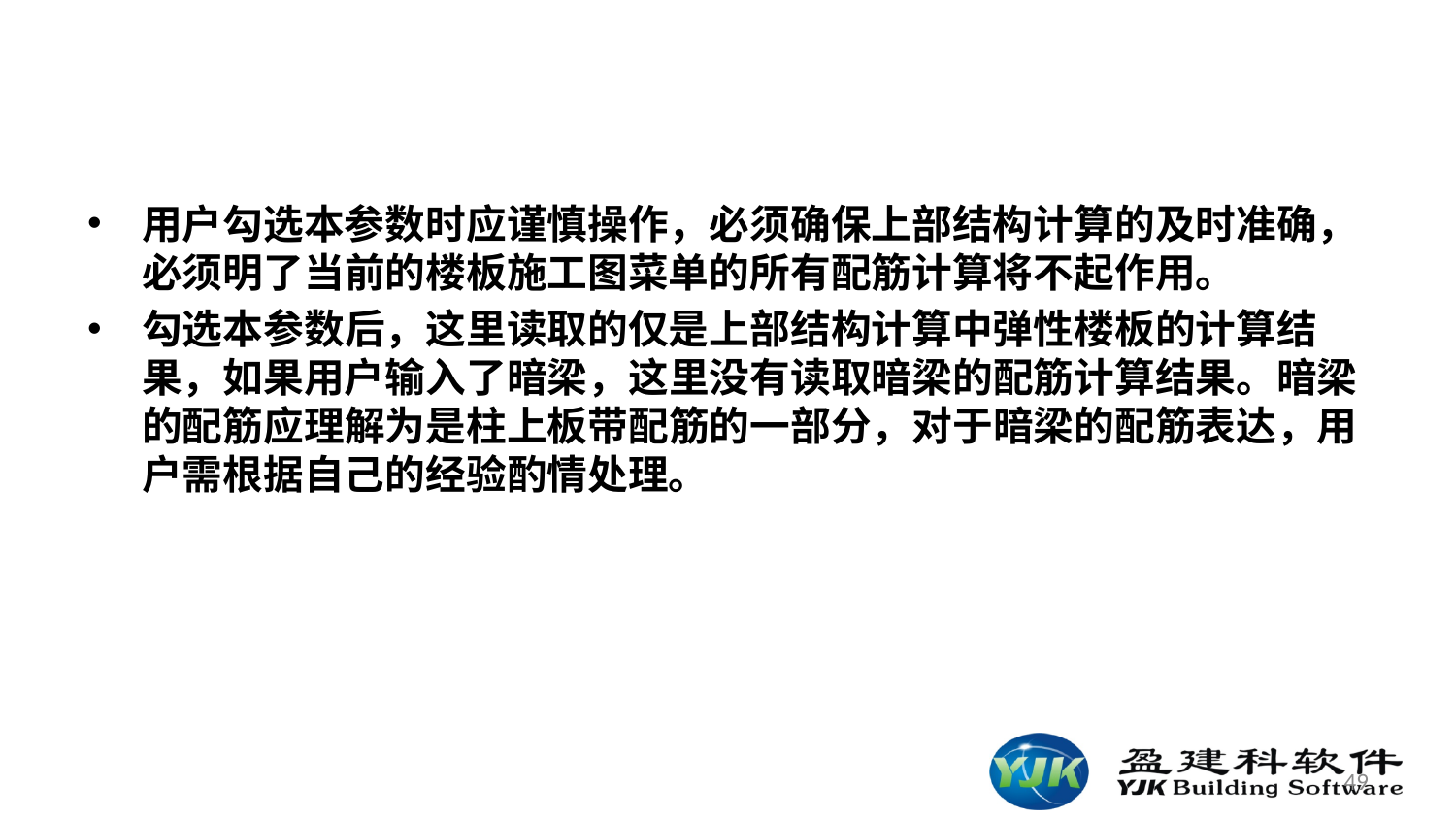

#
用户勾选本参数时应谨慎操作，必须确保上部结构计算的及时准确，必须明了当前的楼板施工图菜单的所有配筋计算将不起作用。
勾选本参数后，这里读取的仅是上部结构计算中弹性楼板的计算结果，如果用户输入了暗梁，这里没有读取暗梁的配筋计算结果。暗梁的配筋应理解为是柱上板带配筋的一部分，对于暗梁的配筋表达，用户需根据自己的经验酌情处理。

49